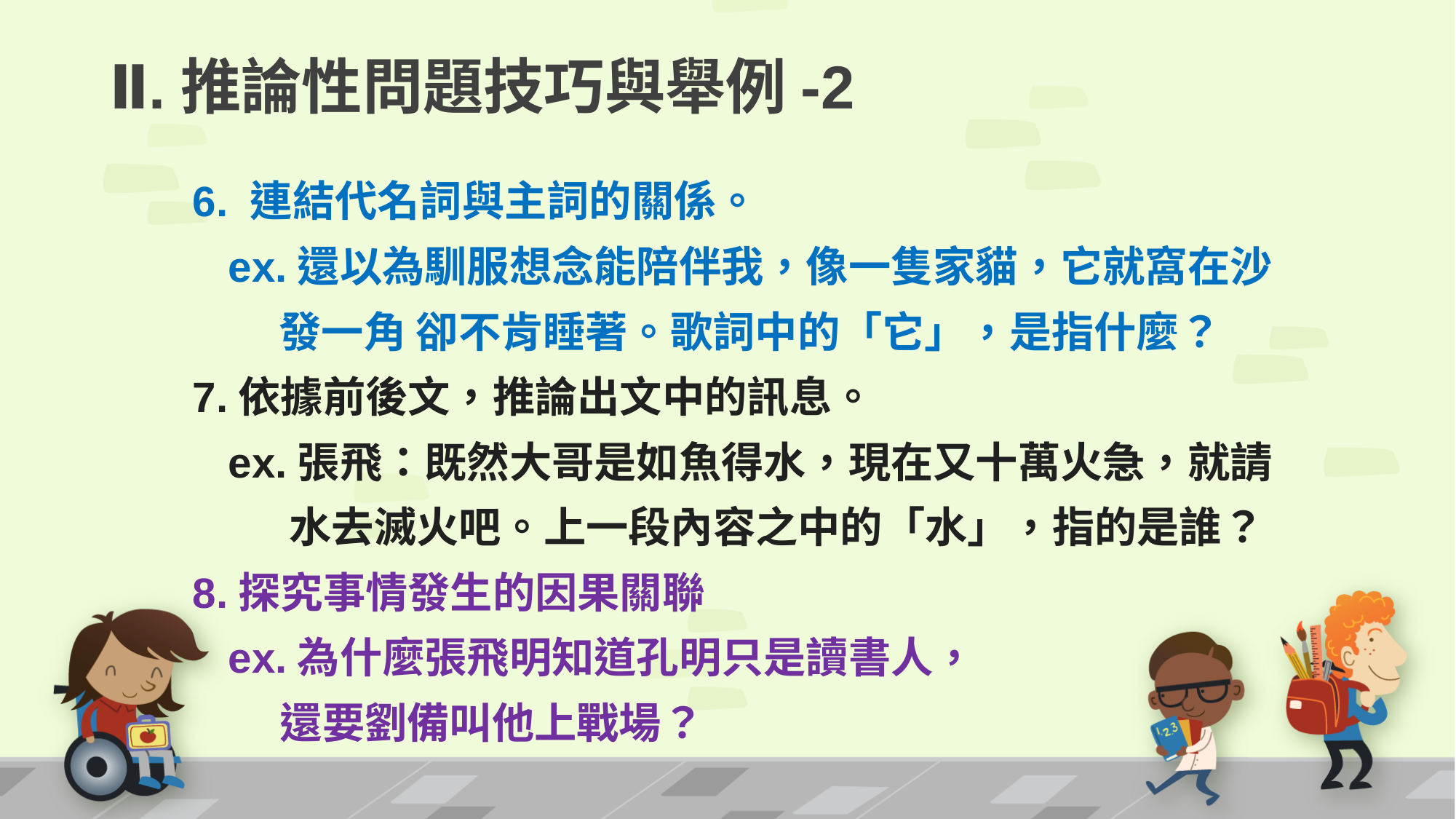

# Ⅱ.推論性問題技巧與舉例-2
6. 連結代名詞與主詞的關係。
   ex.還以為馴服想念能陪伴我，像一隻家貓，它就窩在沙發一角 卻不肯睡著。歌詞中的「它」，是指什麼？
7.依據前後文，推論出文中的訊息。
   ex.張飛：既然大哥是如魚得水，現在又十萬火急，就請水去滅火吧。上一段內容之中的「水」，指的是誰？
8.探究事情發生的因果關聯
   ex.為什麼張飛明知道孔明只是讀書人，
        還要劉備叫他上戰場？